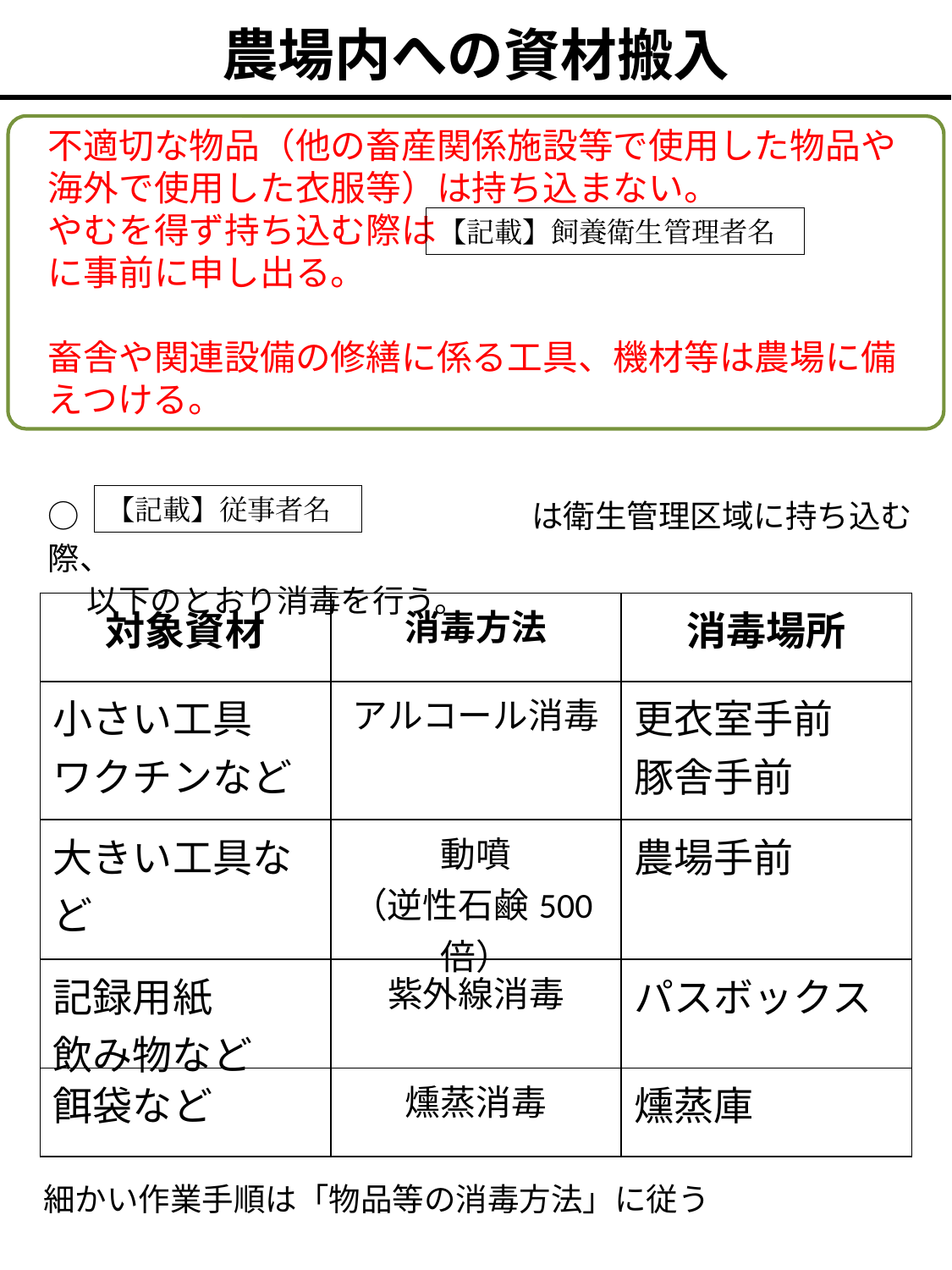

農場内への資材搬入

不適切な物品（他の畜産関係施設等で使用した物品や海外で使用した衣服等）は持ち込まない。
やむを得ず持ち込む際は
に事前に申し出る。

畜舎や関連設備の修繕に係る工具、機材等は農場に備えつける。
【記載】飼養衛生管理者名
○　　　　　　　　　　　　　　は衛生管理区域に持ち込む際、
　 以下のとおり消毒を行う。
【記載】従事者名
| 対象資材 | 消毒方法 | 消毒場所 |
| --- | --- | --- |
| 小さい工具 ワクチンなど | アルコール消毒 | 更衣室手前 豚舎手前 |
| 大きい工具など | 動噴 （逆性石鹸500倍） | 農場手前 |
| 記録用紙 飲み物など | 紫外線消毒 | パスボックス |
| 餌袋など | 燻蒸消毒 | 燻蒸庫 |
細かい作業手順は「物品等の消毒方法」に従う